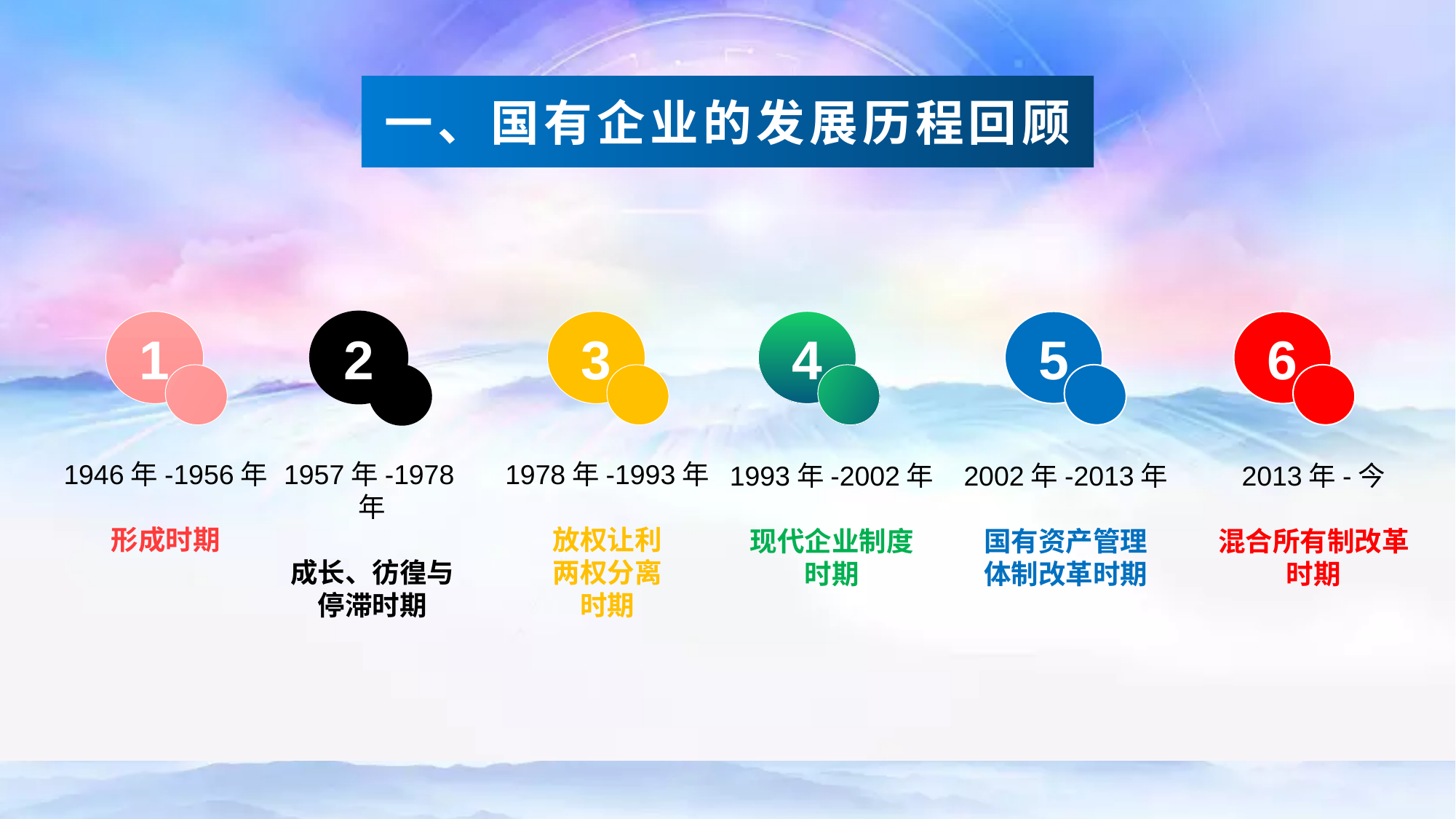

一、国有企业的发展历程回顾
1

2

3

4

5

6

1946年-1956年

形成时期

1957年-1978年

成长、彷徨与
停滞时期
1978年-1993年

放权让利
两权分离
时期
1993年-2002年

现代企业制度
时期
2002年-2013年

国有资产管理
体制改革时期
2013年-今

混合所有制改革
时期
3